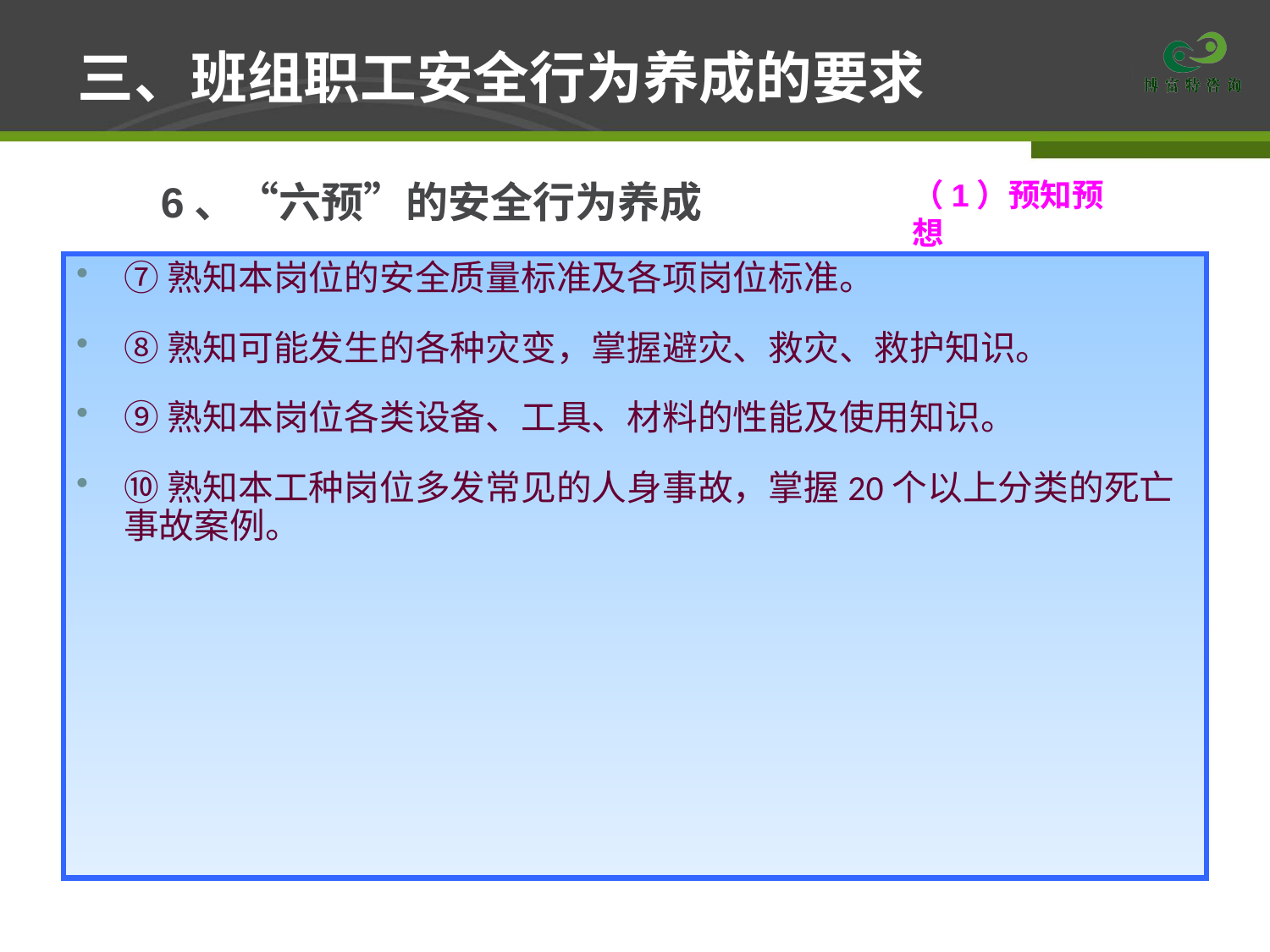

# 三、班组职工安全行为养成的要求
6、“六预”的安全行为养成
（1）预知预想
⑦熟知本岗位的安全质量标准及各项岗位标准。
⑧熟知可能发生的各种灾变，掌握避灾、救灾、救护知识。
⑨熟知本岗位各类设备、工具、材料的性能及使用知识。
⑩熟知本工种岗位多发常见的人身事故，掌握20个以上分类的死亡事故案例。
74